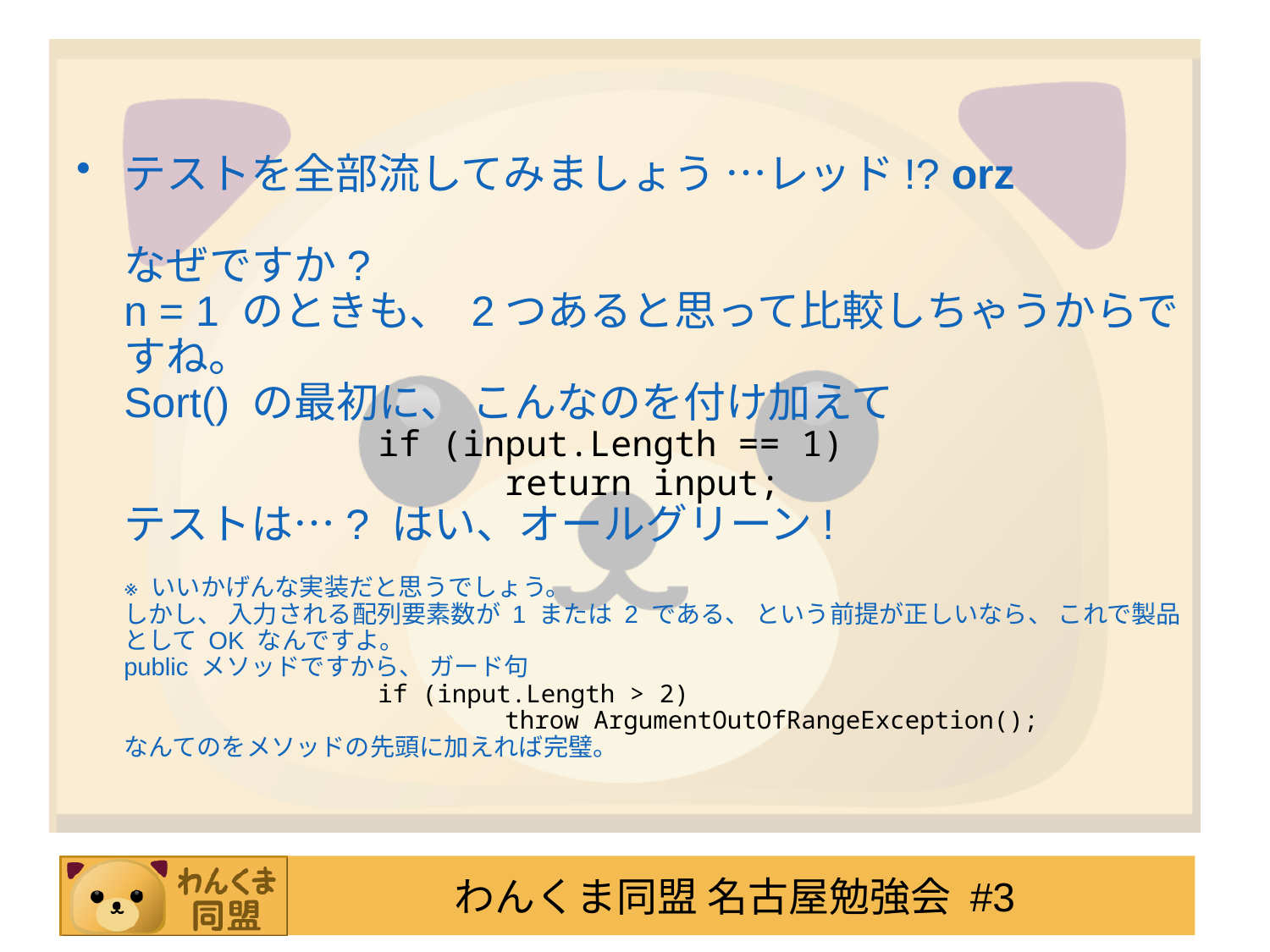

#
テストを全部流してみましょう …レッド!? orz
なぜですか?
n = 1 のときも、 2つあると思って比較しちゃうからですね。
Sort() の最初に、 こんなのを付け加えて
		if (input.Length == 1)
			return input;
テストは…? はい、オールグリーン!
※ いいかげんな実装だと思うでしょう。
しかし、 入力される配列要素数が 1 または 2 である、 という前提が正しいなら、 これで製品として OK なんですよ。
public メソッドですから、 ガード句
		if (input.Length > 2)
			throw ArgumentOutOfRangeException();
なんてのをメソッドの先頭に加えれば完璧。